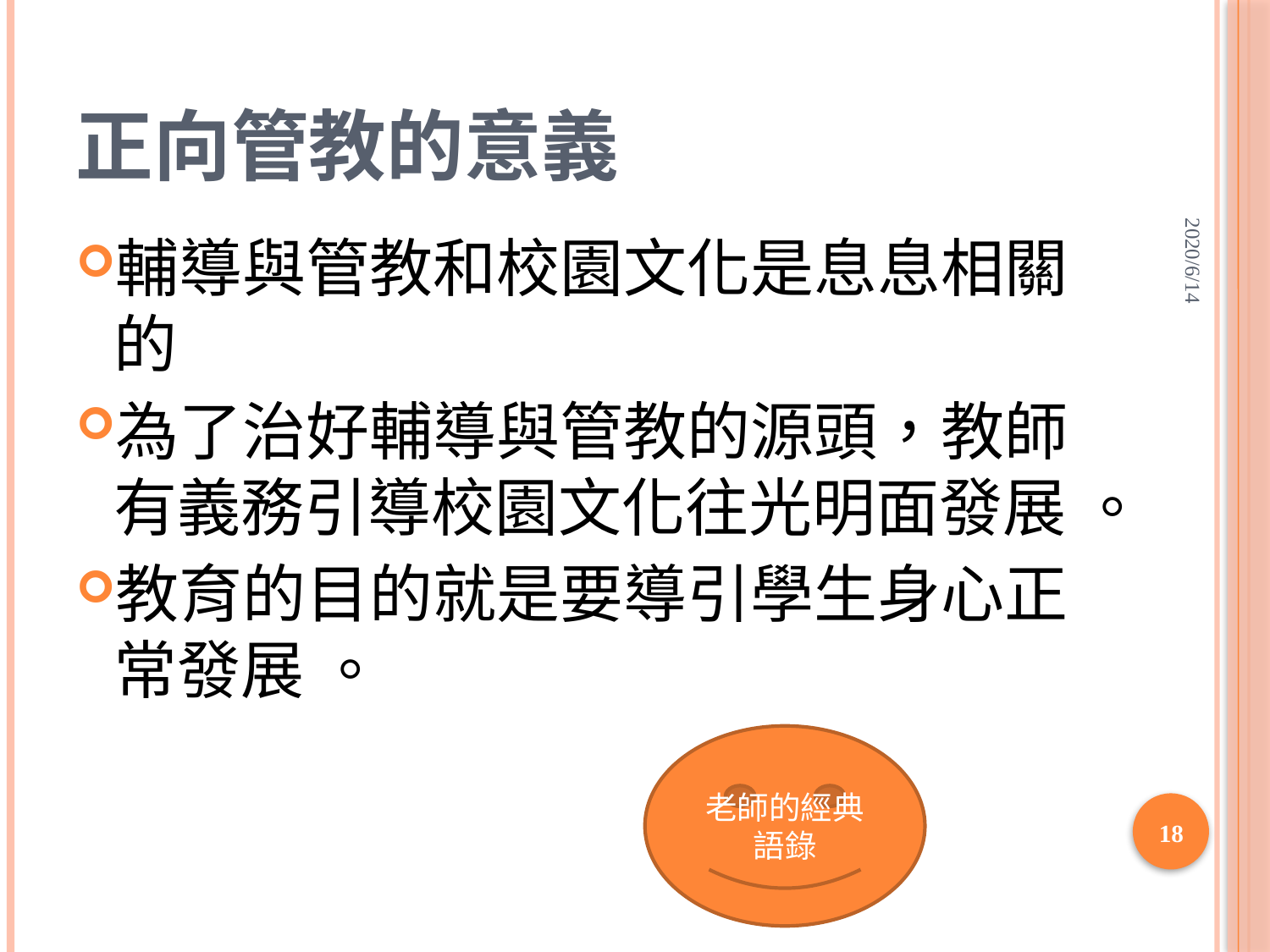

# 正向管教的意義
2020/6/14
輔導與管教和校園文化是息息相關的
為了治好輔導與管教的源頭，教師有義務引導校園文化往光明面發展 。
教育的目的就是要導引學生身心正常發展 。

老師的經典語錄
18